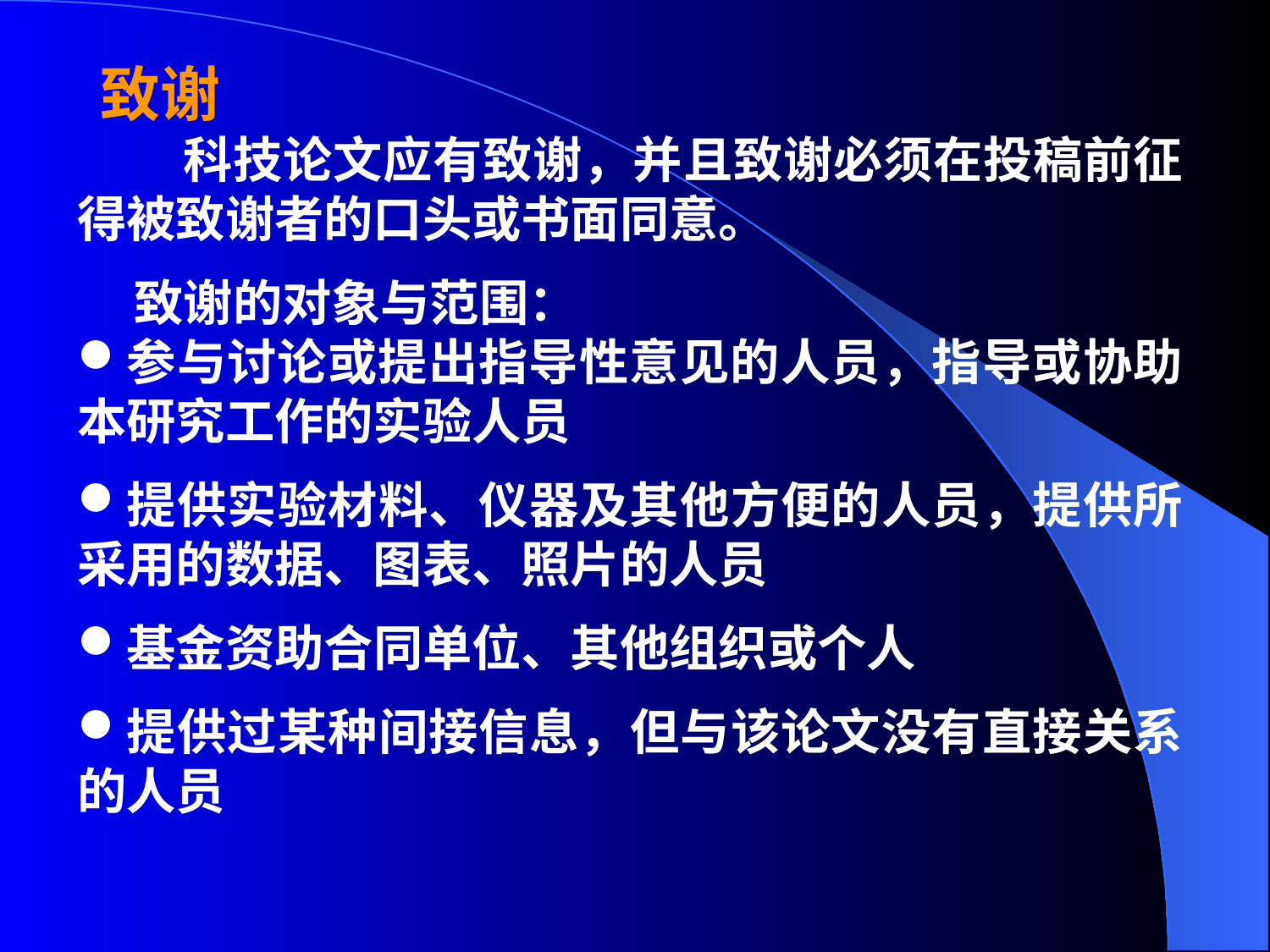

致谢
        科技论文应有致谢，并且致谢必须在投稿前征得被致谢者的口头或书面同意。
    致谢的对象与范围：
参与讨论或提出指导性意见的人员，指导或协助本研究工作的实验人员
提供实验材料、仪器及其他方便的人员，提供所采用的数据、图表、照片的人员
基金资助合同单位、其他组织或个人
提供过某种间接信息，但与该论文没有直接关系的人员